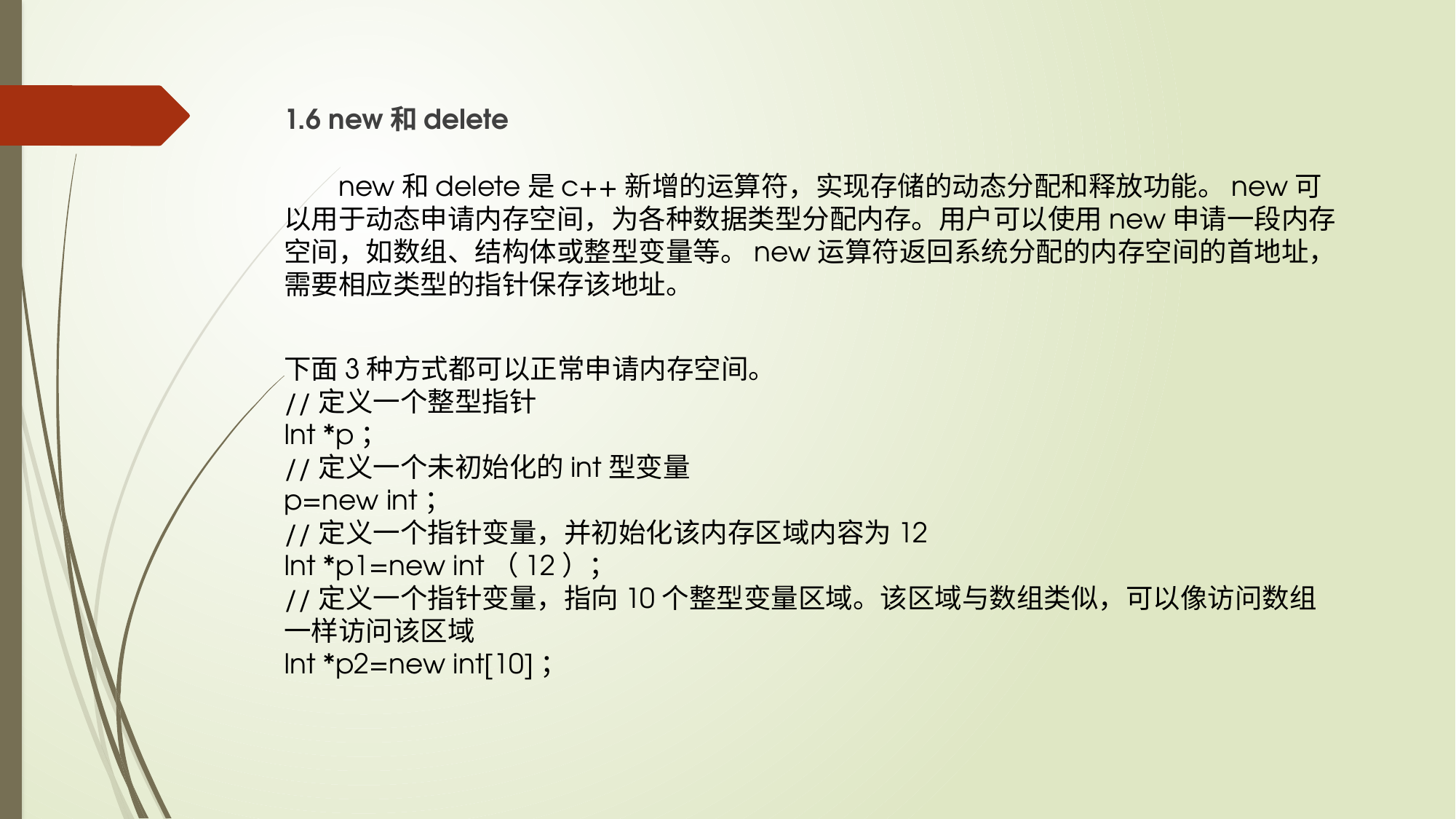

1.6 new和delete
new和delete是c++新增的运算符，实现存储的动态分配和释放功能。new可以用于动态申请内存空间，为各种数据类型分配内存。用户可以使用new申请一段内存空间，如数组、结构体或整型变量等。new运算符返回系统分配的内存空间的首地址，需要相应类型的指针保存该地址。
下面3种方式都可以正常申请内存空间。
//定义一个整型指针
Int *p；
//定义一个未初始化的int型变量
p=new int；
//定义一个指针变量，并初始化该内存区域内容为12
Int *p1=new int（12）；
//定义一个指针变量，指向10个整型变量区域。该区域与数组类似，可以像访问数组一样访问该区域
Int *p2=new int[10]；